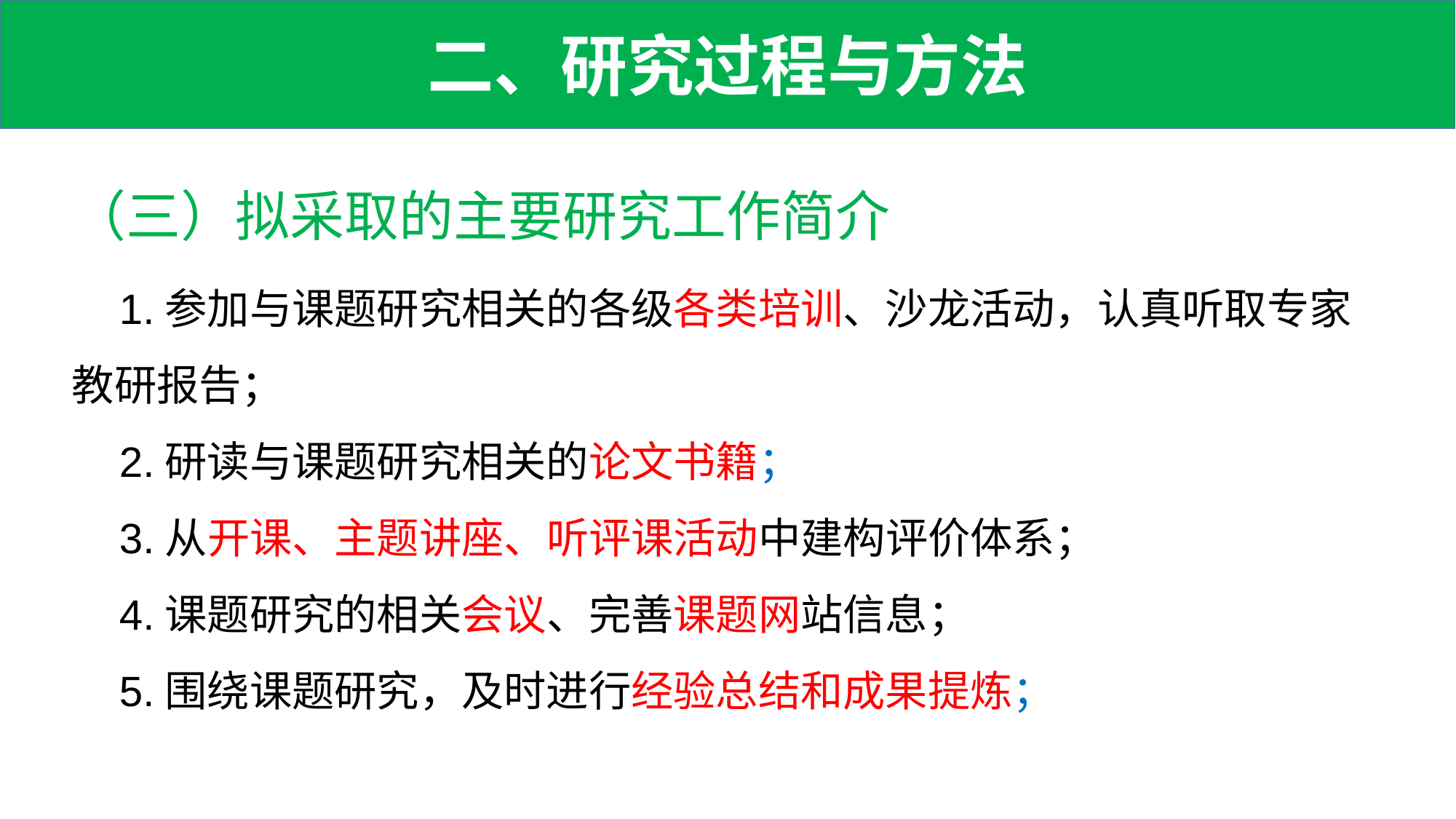

二、研究过程与方法
（三）拟采取的主要研究工作简介
    1.参加与课题研究相关的各级各类培训、沙龙活动，认真听取专家教研报告；
    2.研读与课题研究相关的论文书籍；
    3.从开课、主题讲座、听评课活动中建构评价体系；
    4.课题研究的相关会议、完善课题网站信息；
    5.围绕课题研究，及时进行经验总结和成果提炼；